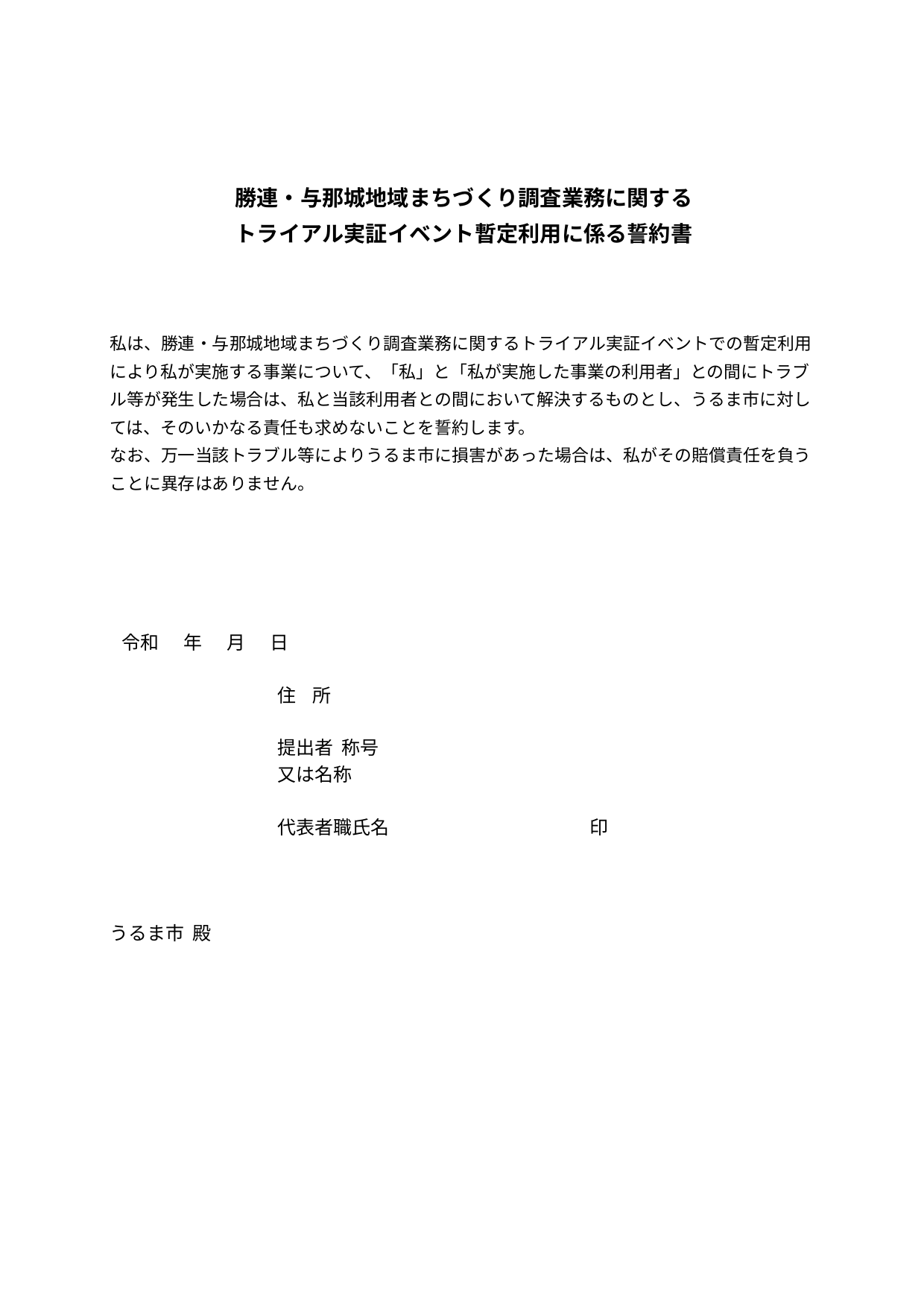

勝連・与那城地域まちづくり調査業務に関する
トライアル実証イベント暫定利用に係る誓約書

私は、勝連・与那城地域まちづくり調査業務に関するトライアル実証イベントでの暫定利用により私が実施する事業について、「私」と「私が実施した事業の利用者」との間にトラブル等が発生した場合は、私と当該利用者との間において解決するものとし、うるま市に対しては、そのいかなる責任も求めないことを誓約します。
なお、万一当該トラブル等によりうるま市に損害があった場合は、私がその賠償責任を負うことに異存はありません。

  令和      年      月      日

                                        住    所

                                        提出者  称号
                                        又は名称

                                        代表者職氏名                                                 印

うるま市  殿